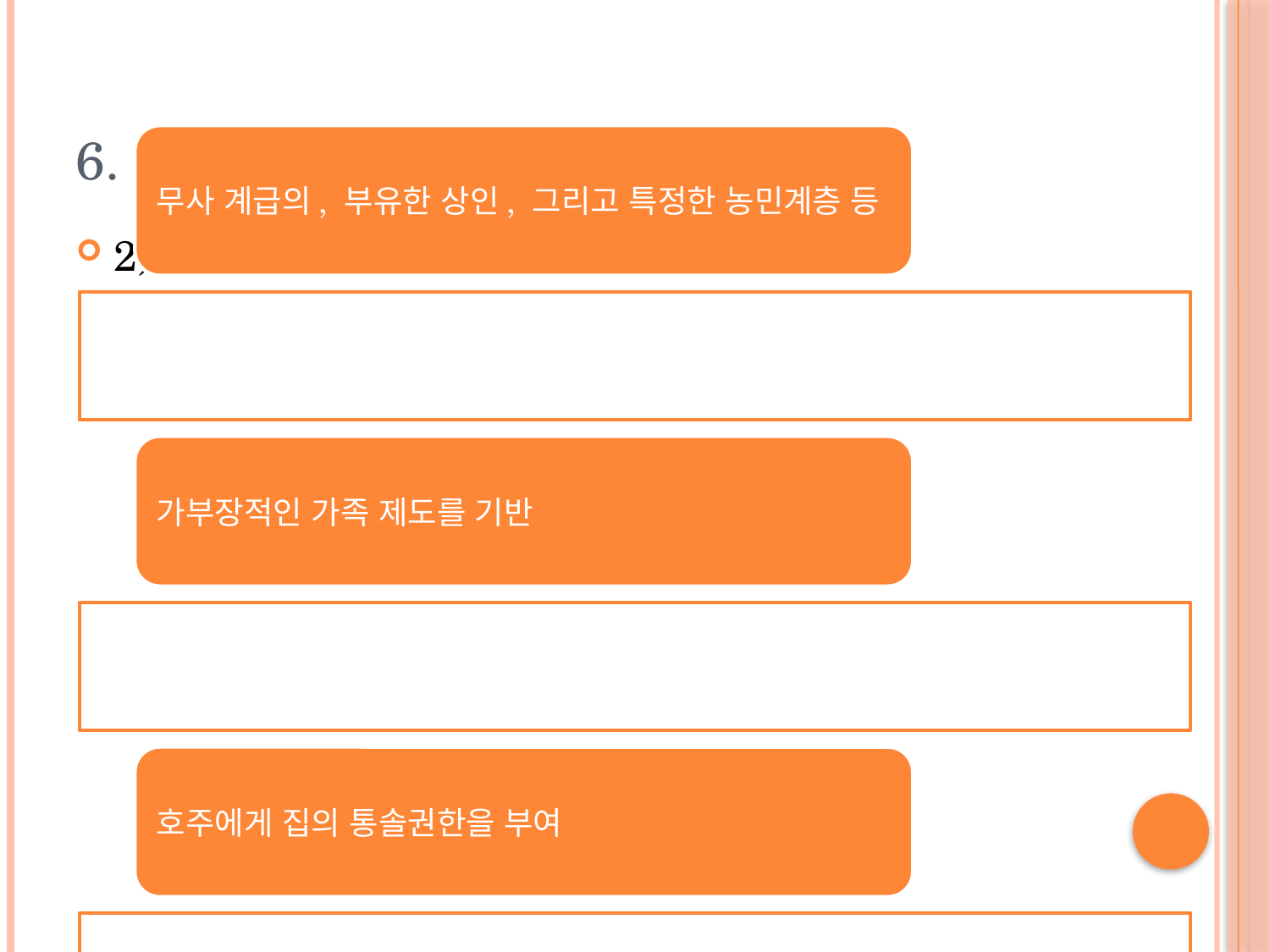

# 6. 집단주의
무사 계급의, 부유한 상인, 그리고 특정한 농민계층 등
가부장적인 가족 제도를 기반
호주에게 집의 통솔권한을 부여
2) 「이에(家)」제도